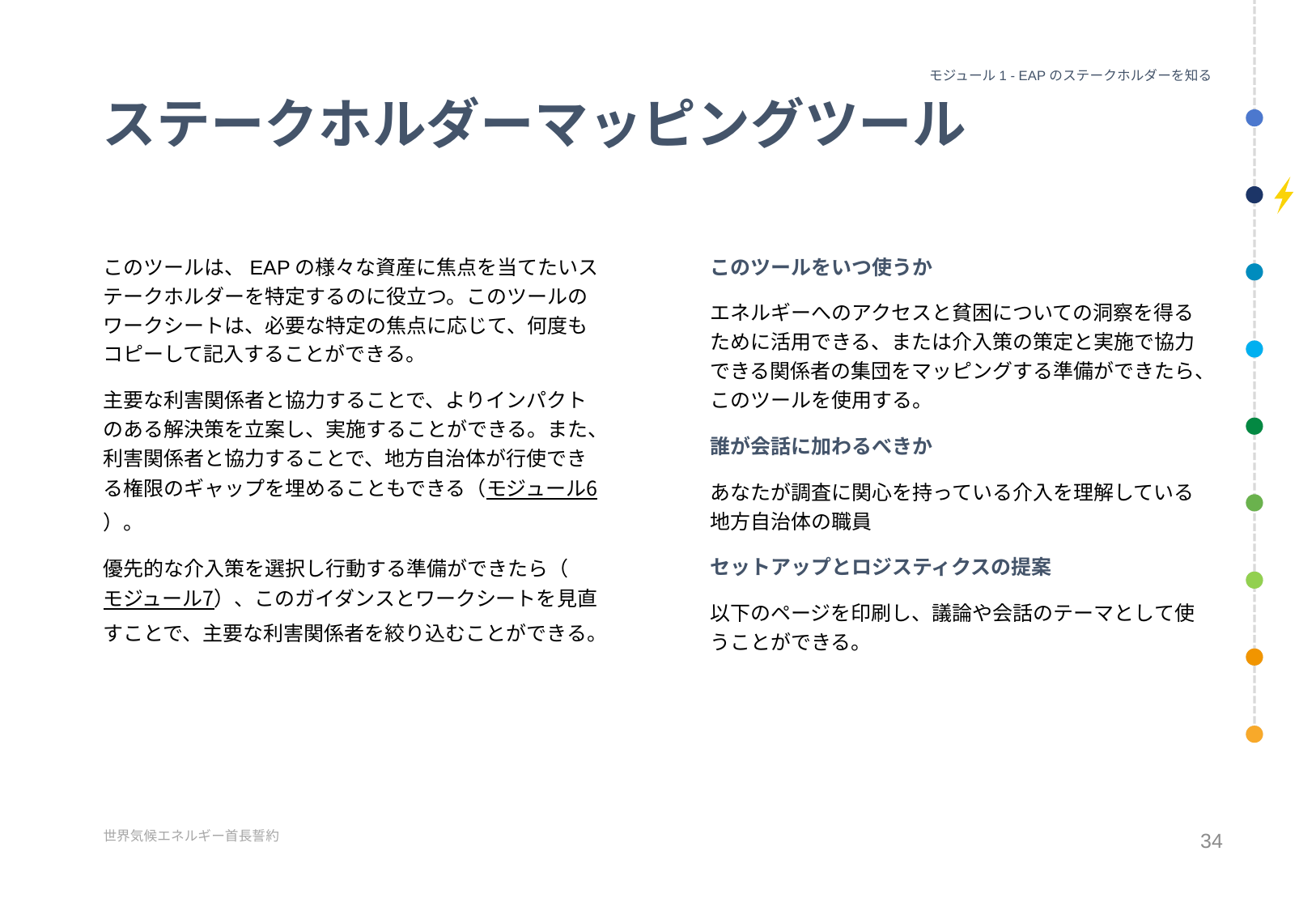

モジュール1 - EAPのステークホルダーを知る
# ステークホルダーマッピングツール

このツールは、EAPの様々な資産に焦点を当てたいステークホルダーを特定するのに役立つ。このツールのワークシートは、必要な特定の焦点に応じて、何度もコピーして記入することができる。
主要な利害関係者と協力することで、よりインパクトのある解決策を立案し、実施することができる。また、利害関係者と協力することで、地方自治体が行使できる権限のギャップを埋めることもできる（モジュール6）。
優先的な介入策を選択し行動する準備ができたら（モジュール7）、このガイダンスとワークシートを見直すことで、主要な利害関係者を絞り込むことができる。
このツールをいつ使うか
エネルギーへのアクセスと貧困についての洞察を得るために活用できる、または介入策の策定と実施で協力できる関係者の集団をマッピングする準備ができたら、このツールを使用する。
誰が会話に加わるべきか
あなたが調査に関心を持っている介入を理解している地方自治体の職員
セットアップとロジスティクスの提案
以下のページを印刷し、議論や会話のテーマとして使うことができる。

34